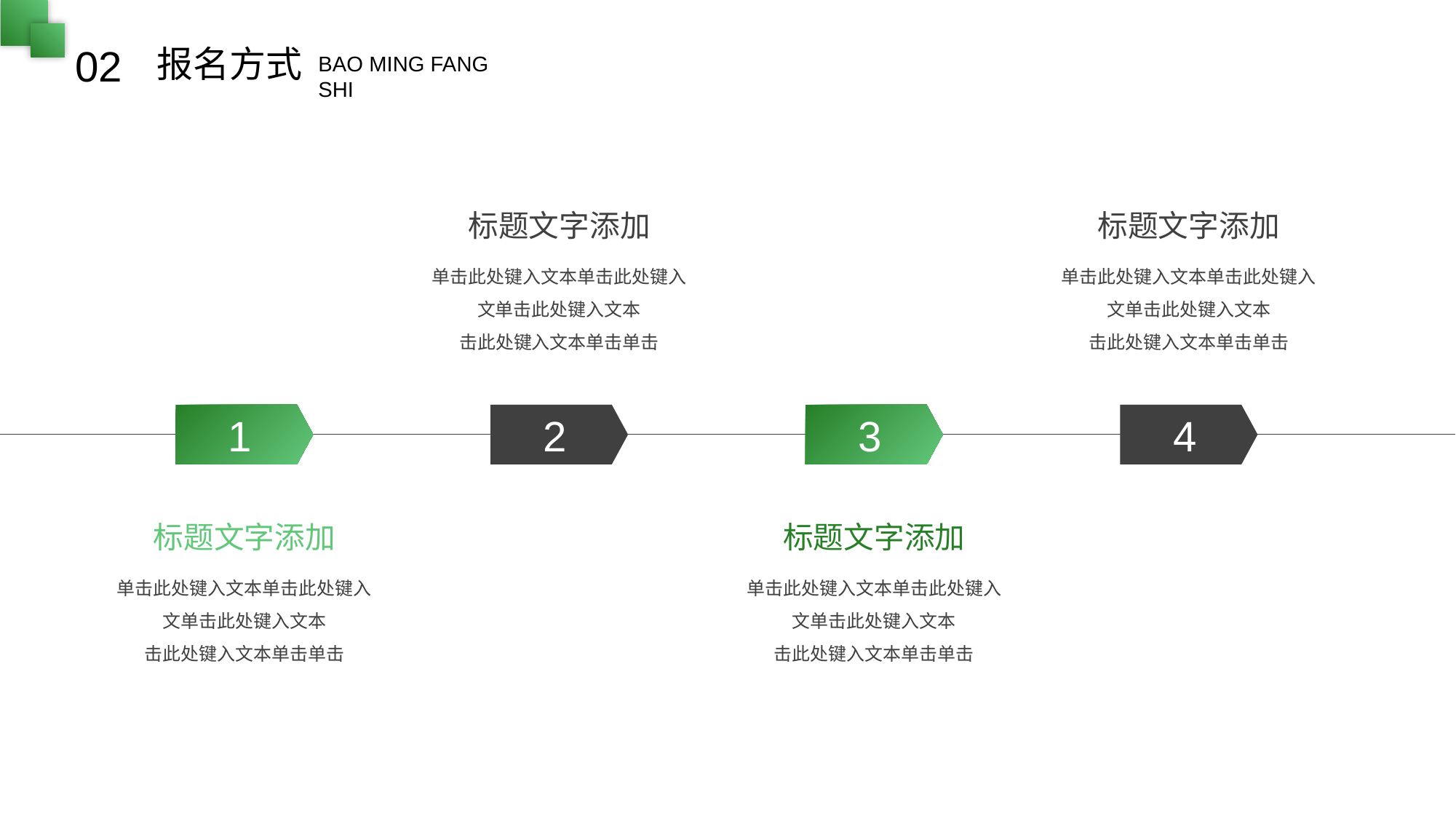

02
报名方式
BAO MING FANG SHI
BY YUSHEN
标题文字添加
单击此处键入文本单击此处键入文单击此处键入文本
击此处键入文本单击单击
2
标题文字添加
单击此处键入文本单击此处键入文单击此处键入文本
击此处键入文本单击单击
4
1
标题文字添加
单击此处键入文本单击此处键入文单击此处键入文本
击此处键入文本单击单击
3
标题文字添加
单击此处键入文本单击此处键入文单击此处键入文本
击此处键入文本单击单击